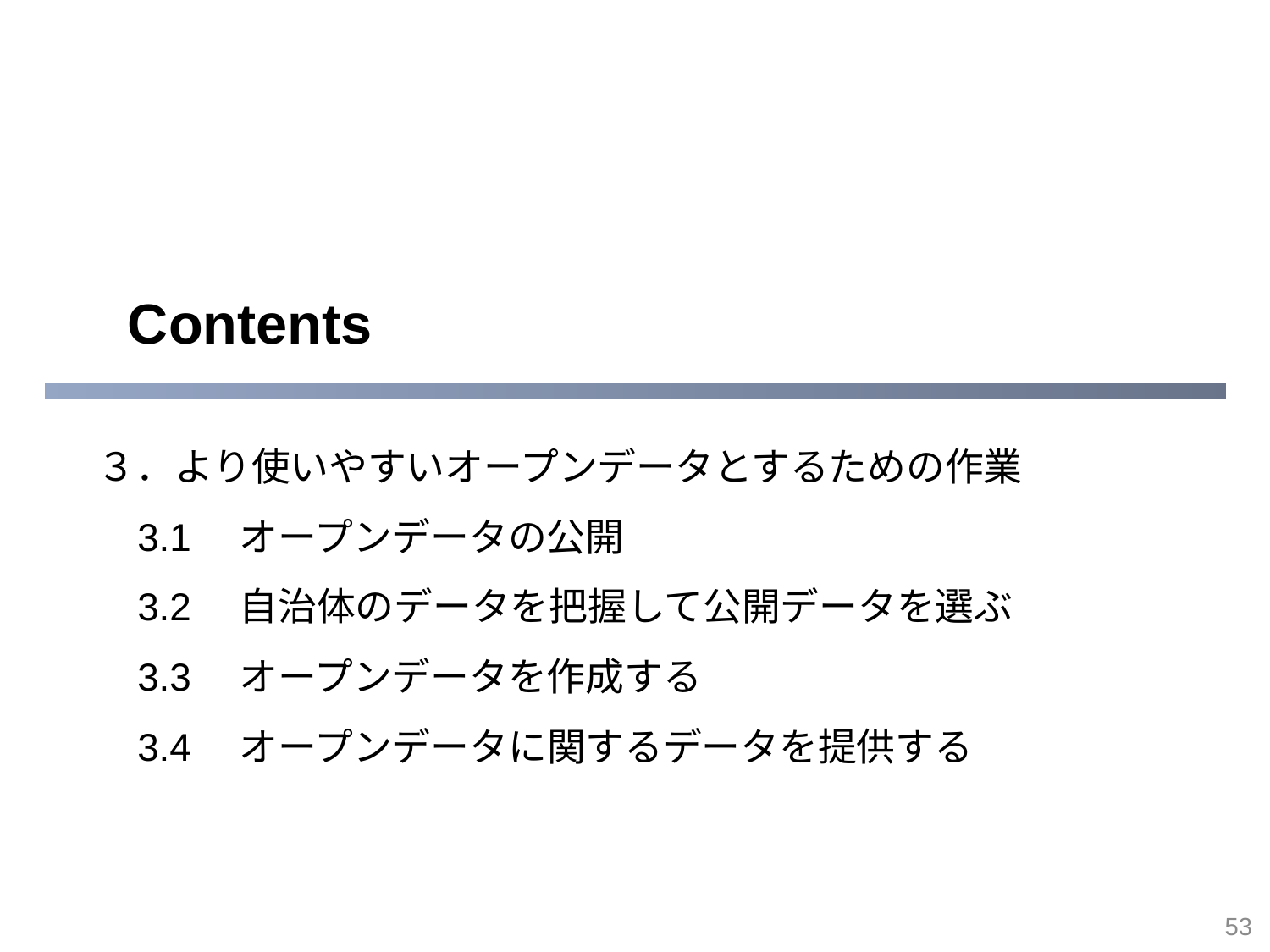

３．より使いやすいオープンデータとするための作業
3.1　オープンデータの公開
3.2　自治体のデータを把握して公開データを選ぶ
3.3　オープンデータを作成する
3.4　オープンデータに関するデータを提供する
53